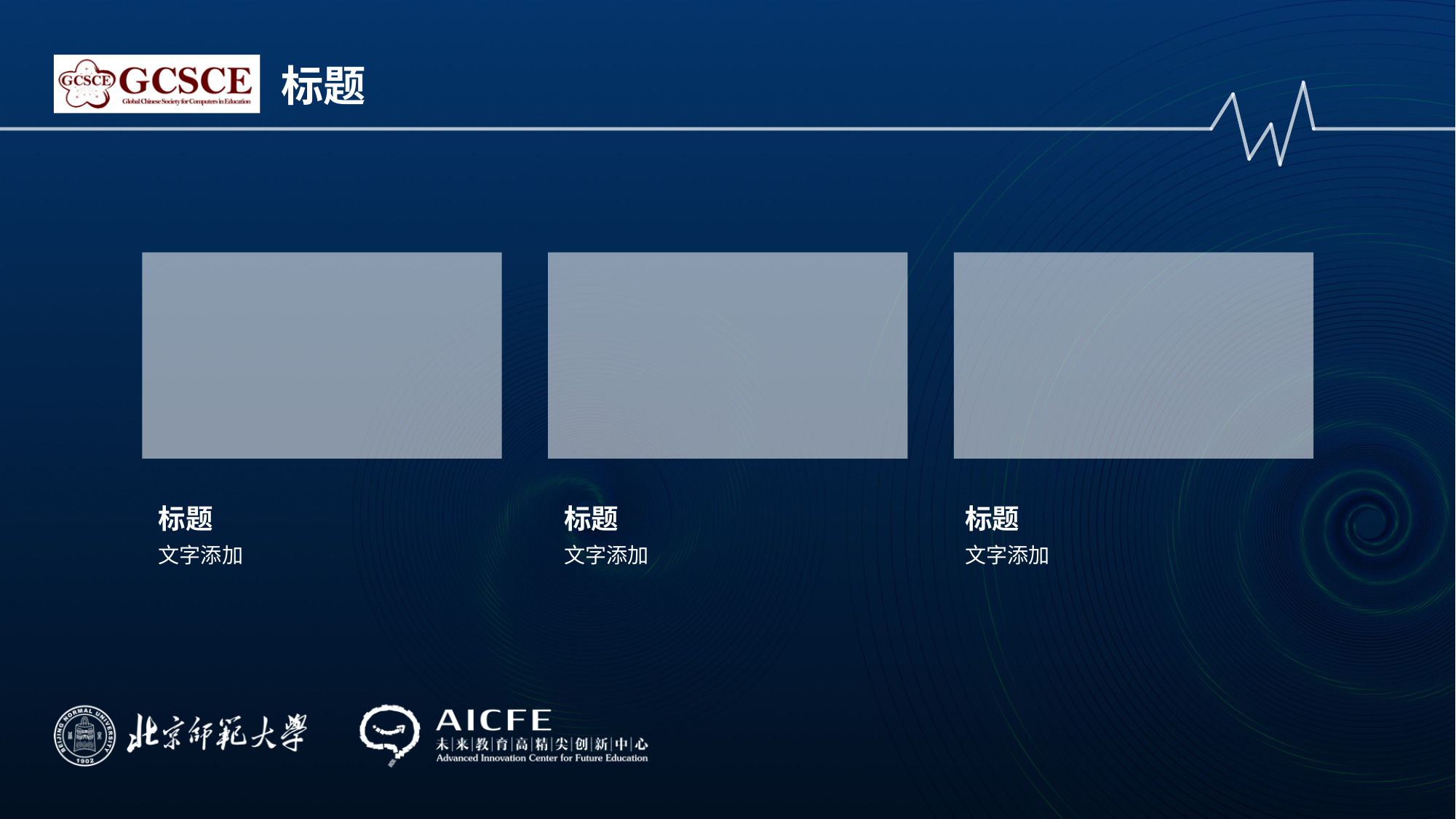

标题

标题
文字添加
标题
文字添加
标题
文字添加